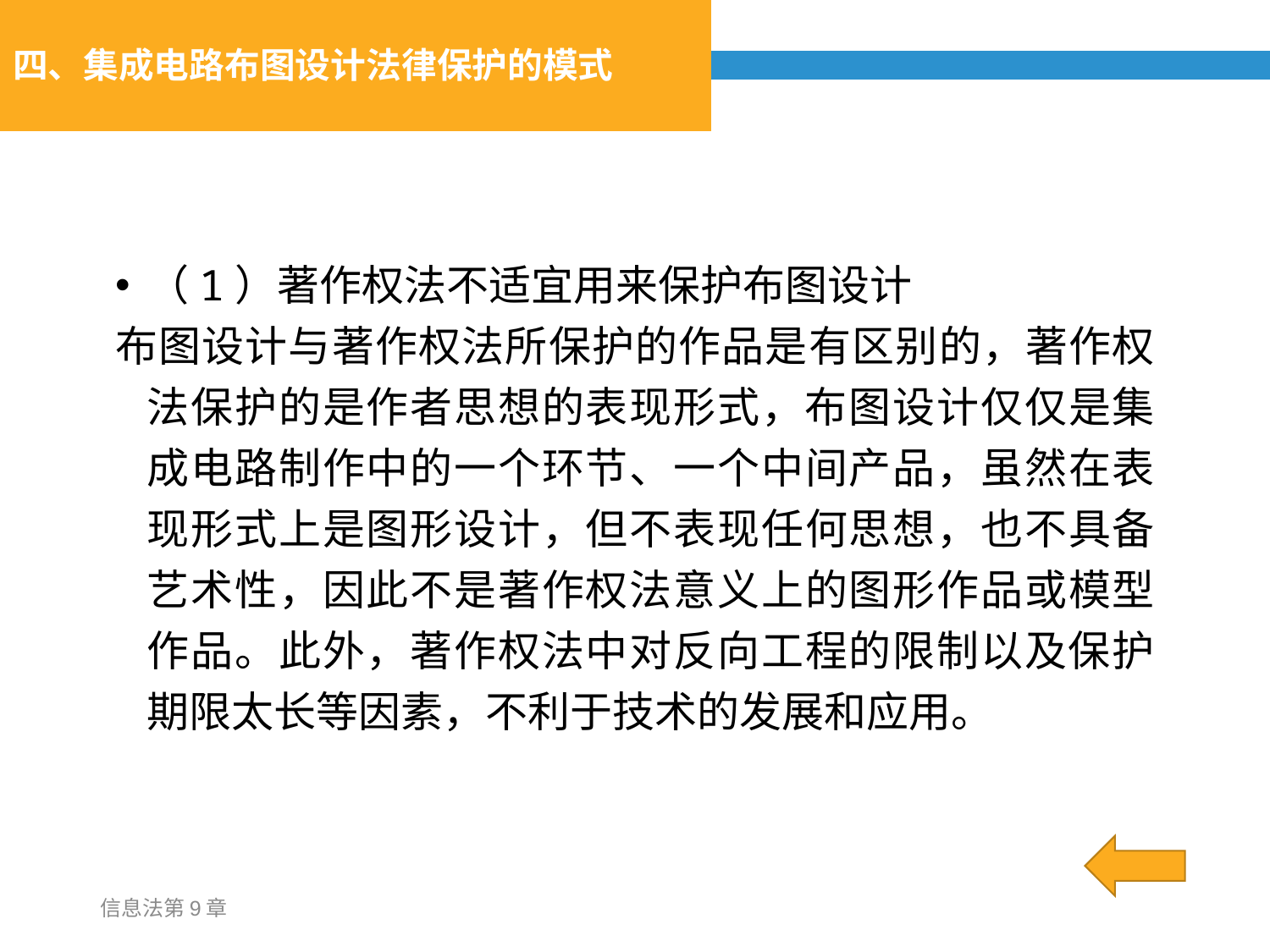

# 四、集成电路布图设计法律保护的模式
（1）著作权法不适宜用来保护布图设计
布图设计与著作权法所保护的作品是有区别的，著作权法保护的是作者思想的表现形式，布图设计仅仅是集成电路制作中的一个环节、一个中间产品，虽然在表现形式上是图形设计，但不表现任何思想，也不具备艺术性，因此不是著作权法意义上的图形作品或模型作品。此外，著作权法中对反向工程的限制以及保护期限太长等因素，不利于技术的发展和应用。

信息法第9章